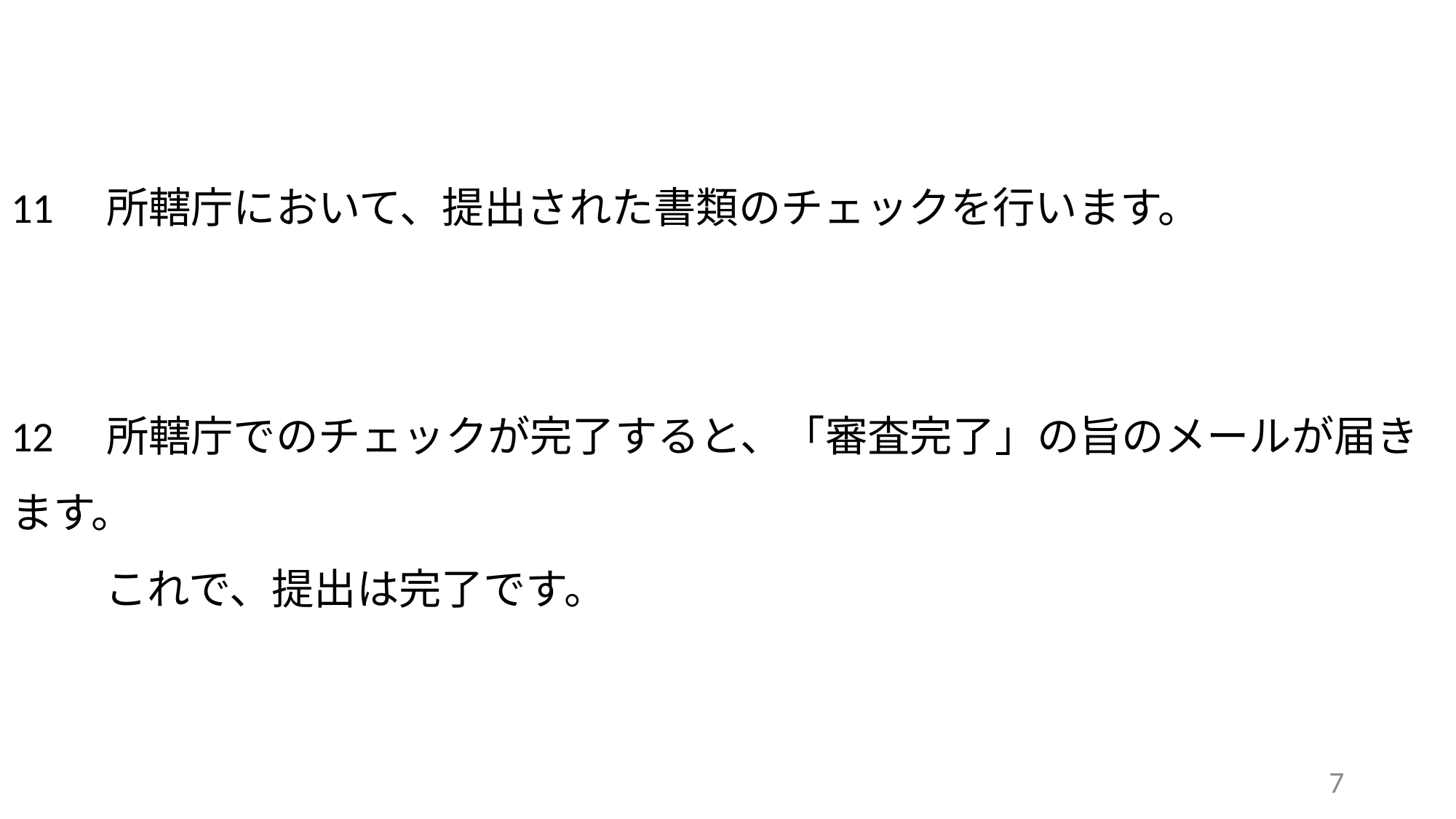

# 11　所轄庁において、提出された書類のチェックを行います。 12　所轄庁でのチェックが完了すると、「審査完了」の旨のメールが届きます。 　　 これで、提出は完了です。
7